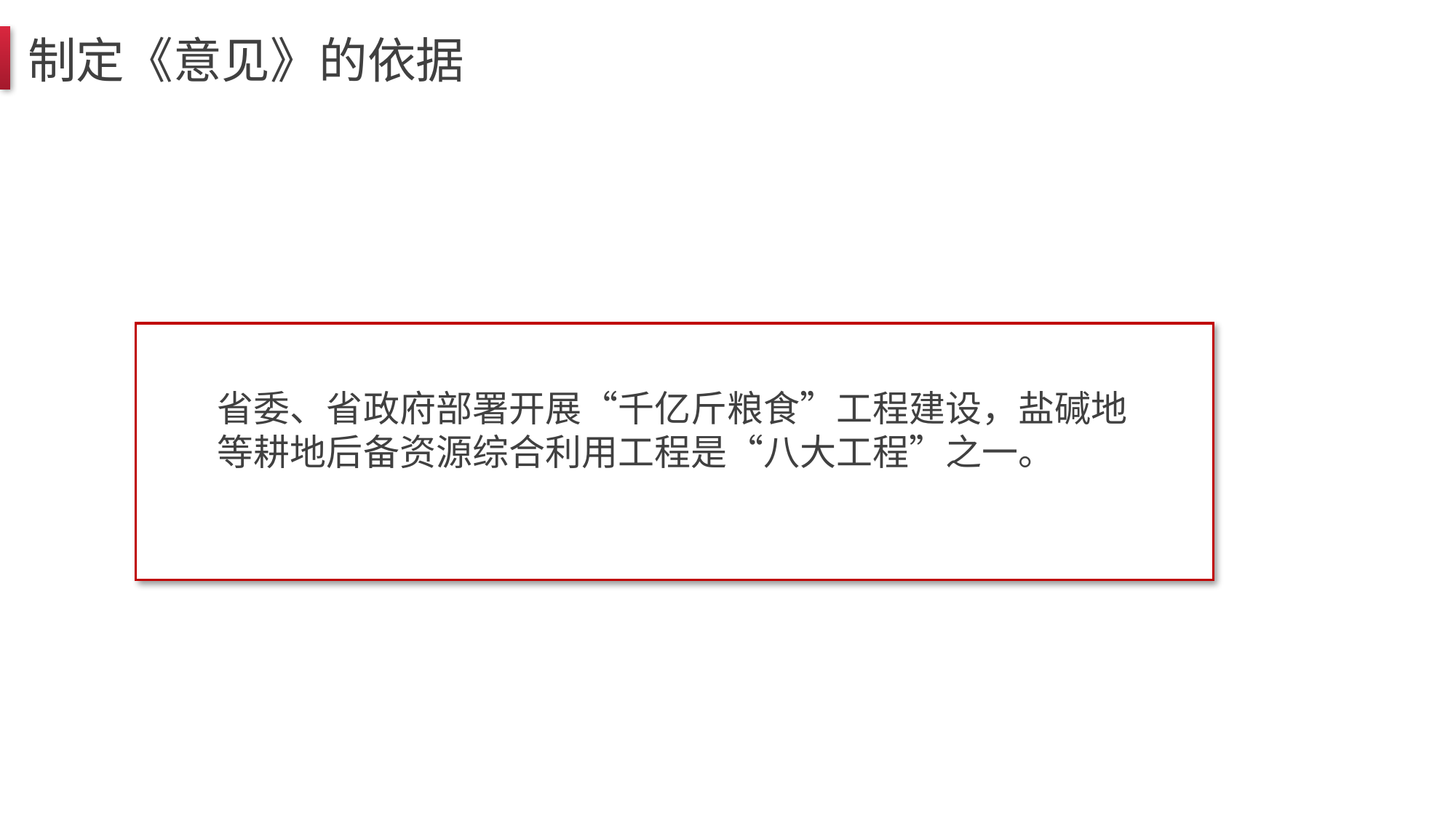

制定《意见》的依据

省委、省政府部署开展“千亿斤粮食”工程建设，盐碱地等耕地后备资源综合利用工程是“八大工程”之一。